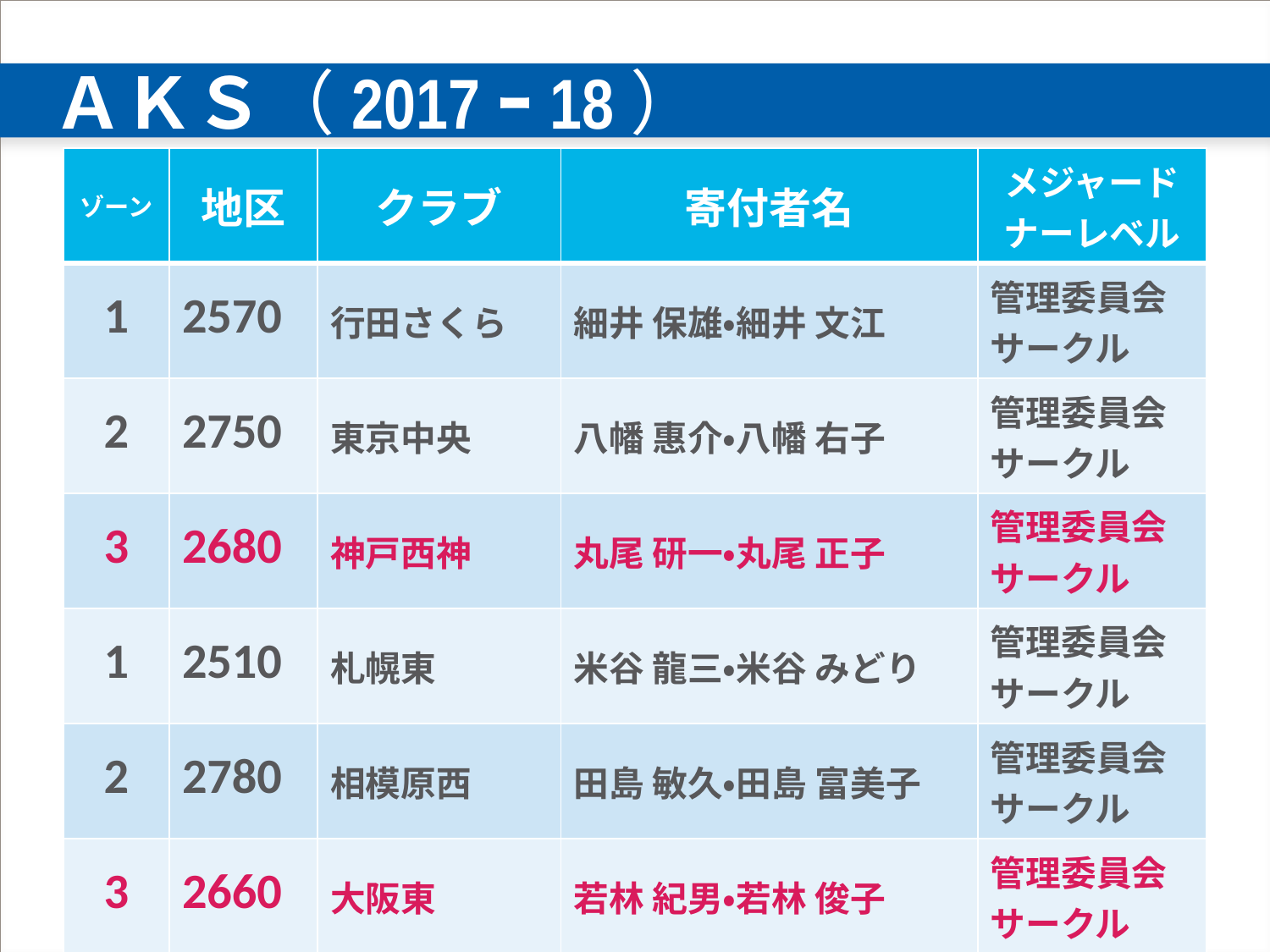

# ＡＫＳ（2017ｰ18）
| ゾーン | 地区 | クラブ | 寄付者名 | メジャードナーレベル |
| --- | --- | --- | --- | --- |
| 1 | 2570 | 行田さくら | 細井 保雄・細井 文江 | 管理委員会サークル |
| 2 | 2750 | 東京中央 | 八幡 惠介・八幡 右子 | 管理委員会サークル |
| 3 | 2680 | 神戸西神 | 丸尾 研一・丸尾 正子 | 管理委員会サークル |
| 1 | 2510 | 札幌東 | 米谷 龍三・米谷 みどり | 管理委員会サークル |
| 2 | 2780 | 相模原西 | 田島 敏久・田島 富美子 | 管理委員会サークル |
| 3 | 2660 | 大阪東 | 若林 紀男・若林 俊子 | 管理委員会サークル |
| 3 | 2640 | 有田 | 成川 守彦・成川 恵美 | 管理委員会サークル |